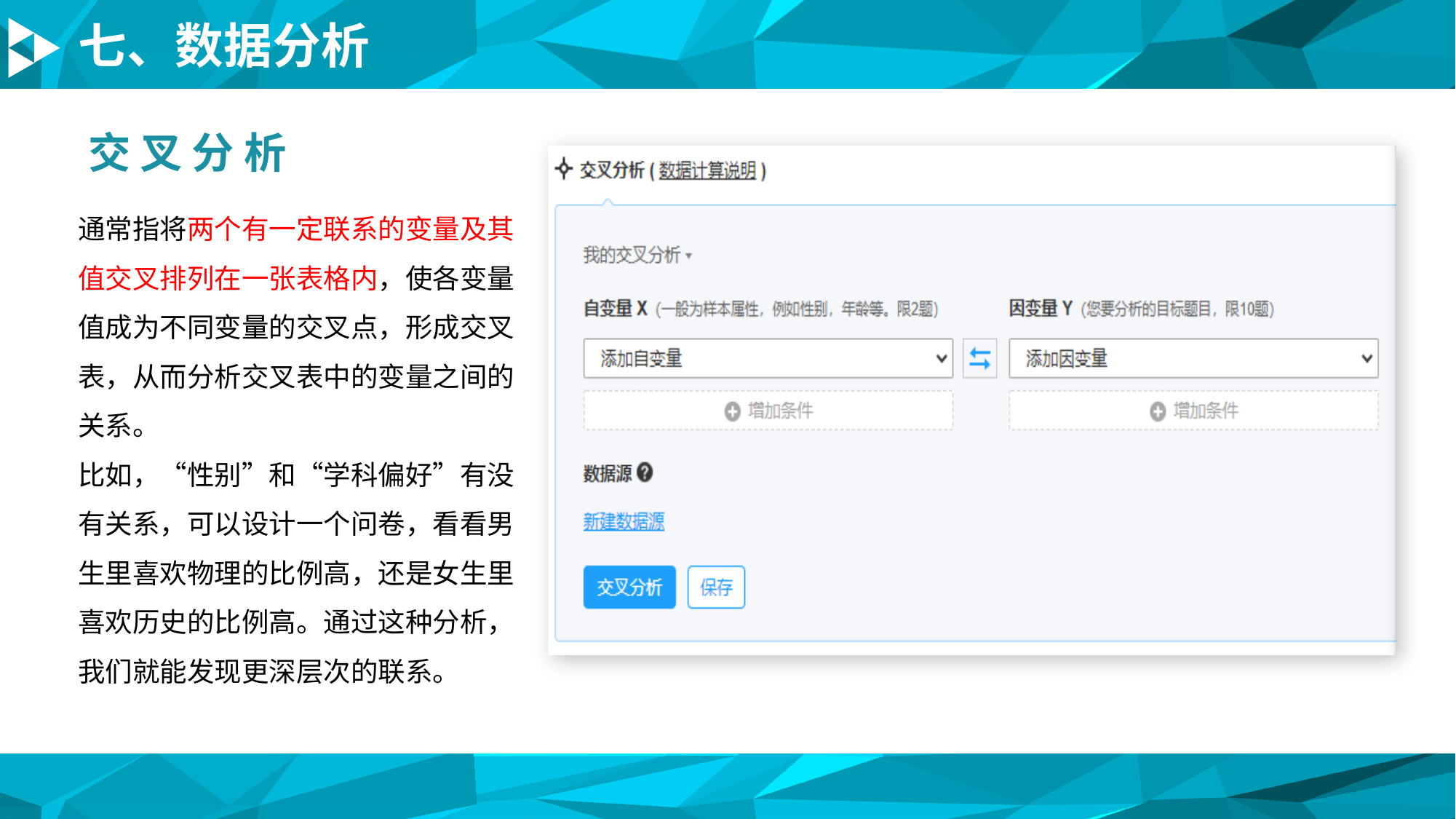

七、数据分析
交 叉 分 析

通常指将两个有一定联系的变量及其值交叉排列在一张表格内，使各变量值成为不同变量的交叉点，形成交叉表，从而分析交叉表中的变量之间的关系。
比如，“性别”和“学科偏好”有没有关系，可以设计一个问卷，看看男生里喜欢物理的比例高，还是女生里喜欢历史的比例高。通过这种分析，我们就能发现更深层次的联系。